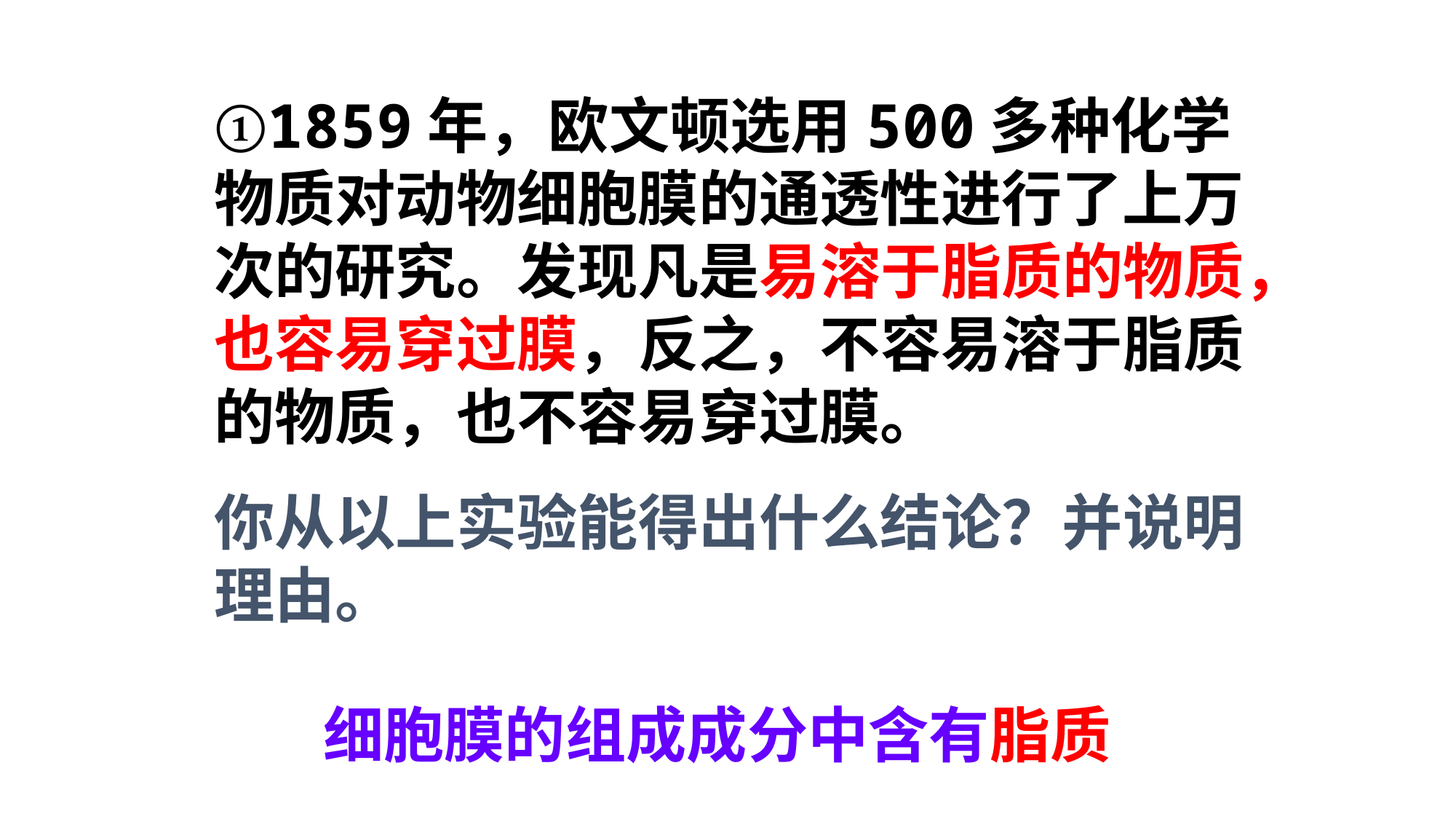

①1859年，欧文顿选用500多种化学物质对动物细胞膜的通透性进行了上万次的研究。发现凡是易溶于脂质的物质，也容易穿过膜，反之，不容易溶于脂质的物质，也不容易穿过膜。
你从以上实验能得出什么结论？并说明理由。
细胞膜的组成成分中含有脂质